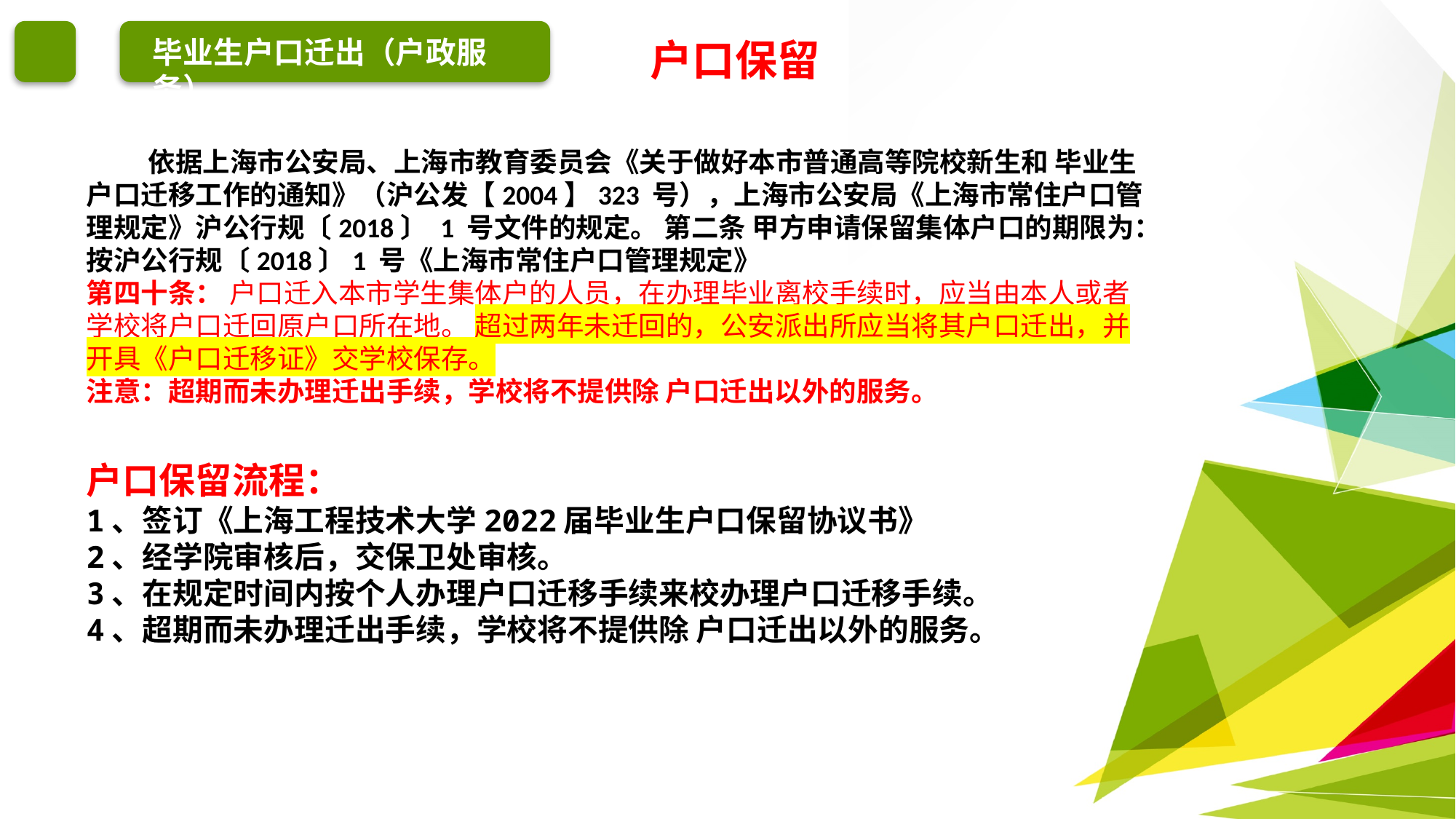

毕业生户口迁出（户政服务）
户口保留
            依据上海市公安局、上海市教育委员会《关于做好本市普通高等院校新生和 毕业生户口迁移工作的通知》（沪公发【2004】323 号），上海市公安局《上海市常住户口管理规定》沪公行规〔2018〕 1 号文件的规定。 第二条 甲方申请保留集体户口的期限为：按沪公行规〔2018〕1 号《上海市常住户口管理规定》
第四十条： 户口迁入本市学生集体户的人员，在办理毕业离校手续时，应当由本人或者学校将户口迁回原户口所在地。 超过两年未迁回的，公安派出所应当将其户口迁出，并开具《户口迁移证》交学校保存。
注意：超期而未办理迁出手续，学校将不提供除 户口迁出以外的服务。

户口保留流程：
1、签订《上海工程技术大学2022届毕业生户口保留协议书》
2、经学院审核后，交保卫处审核。
3、在规定时间内按个人办理户口迁移手续来校办理户口迁移手续。
4、超期而未办理迁出手续，学校将不提供除 户口迁出以外的服务。